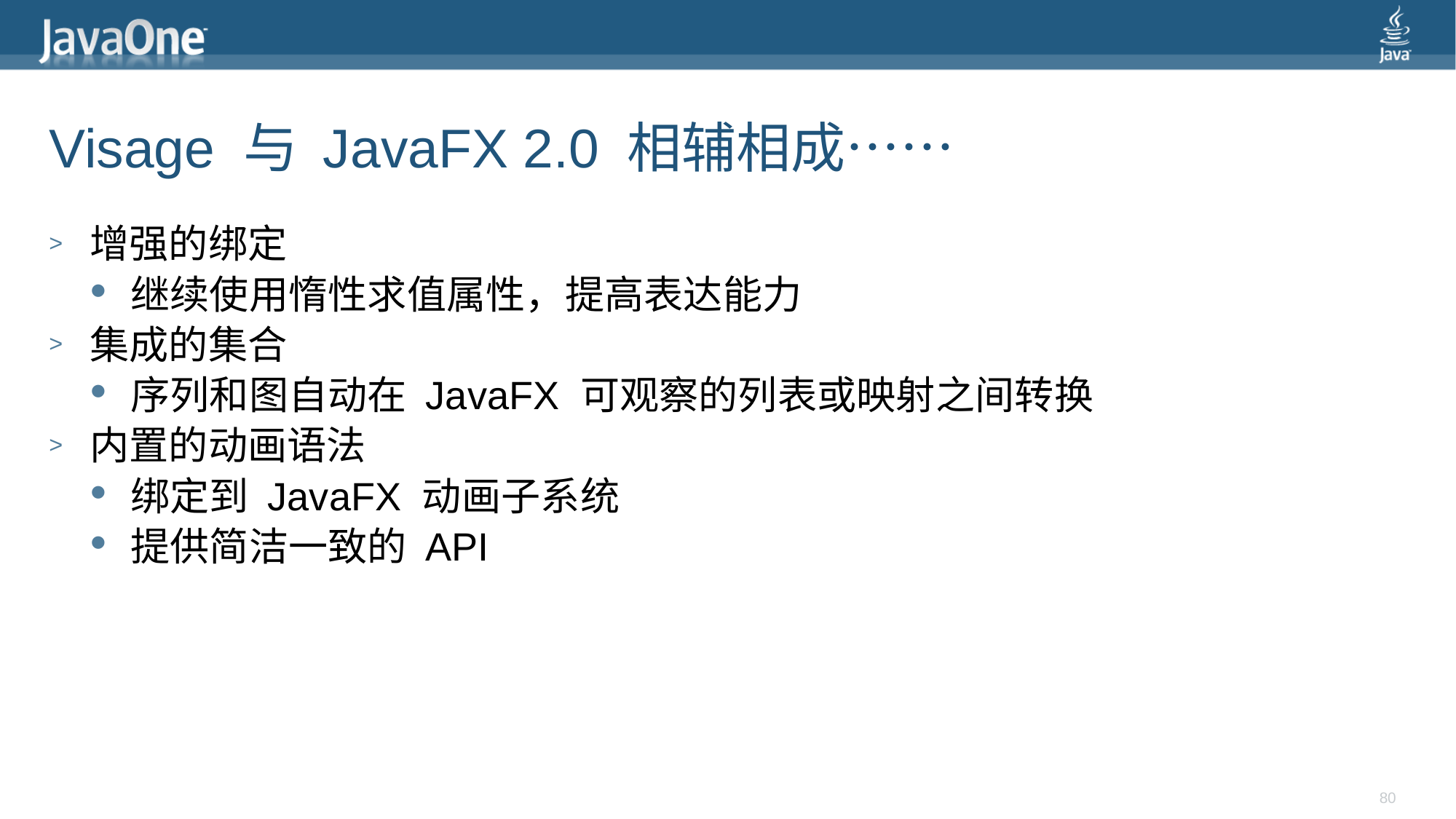

# Visage 与 JavaFX 2.0 相辅相成……
增强的绑定
继续使用惰性求值属性，提高表达能力
集成的集合
序列和图自动在 JavaFX 可观察的列表或映射之间转换
内置的动画语法
绑定到 JavaFX 动画子系统
提供简洁一致的 API
80